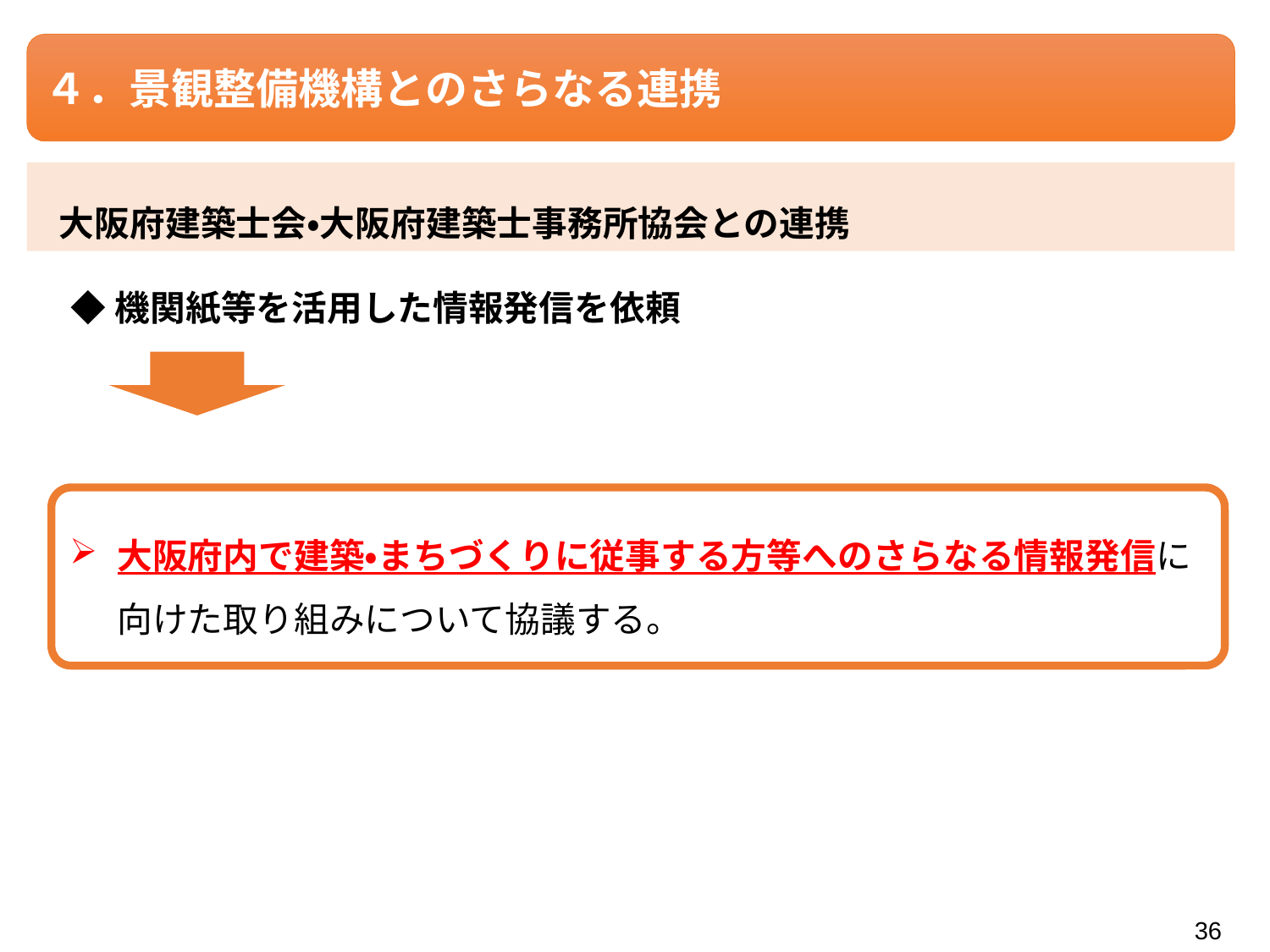

４．景観整備機構とのさらなる連携
 大阪府建築士会・大阪府建築士事務所協会との連携
◆機関紙等を活用した情報発信を依頼

大阪府内で建築・まちづくりに従事する方等へのさらなる情報発信に向けた取り組みについて協議する。
36